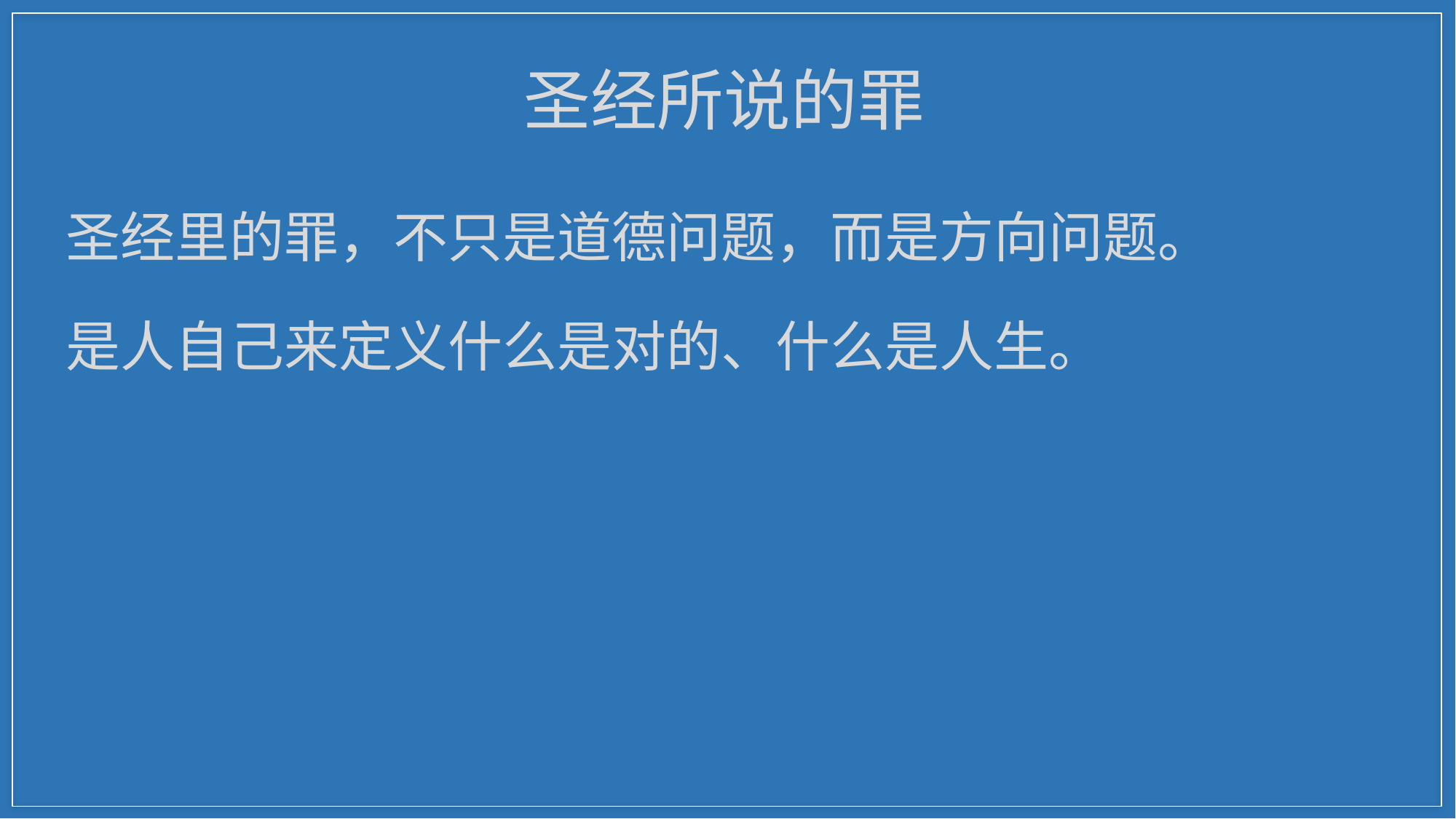

# 圣经所说的罪
圣经里的罪，不只是道德问题，而是方向问题。
是人自己来定义什么是对的、什么是人生。